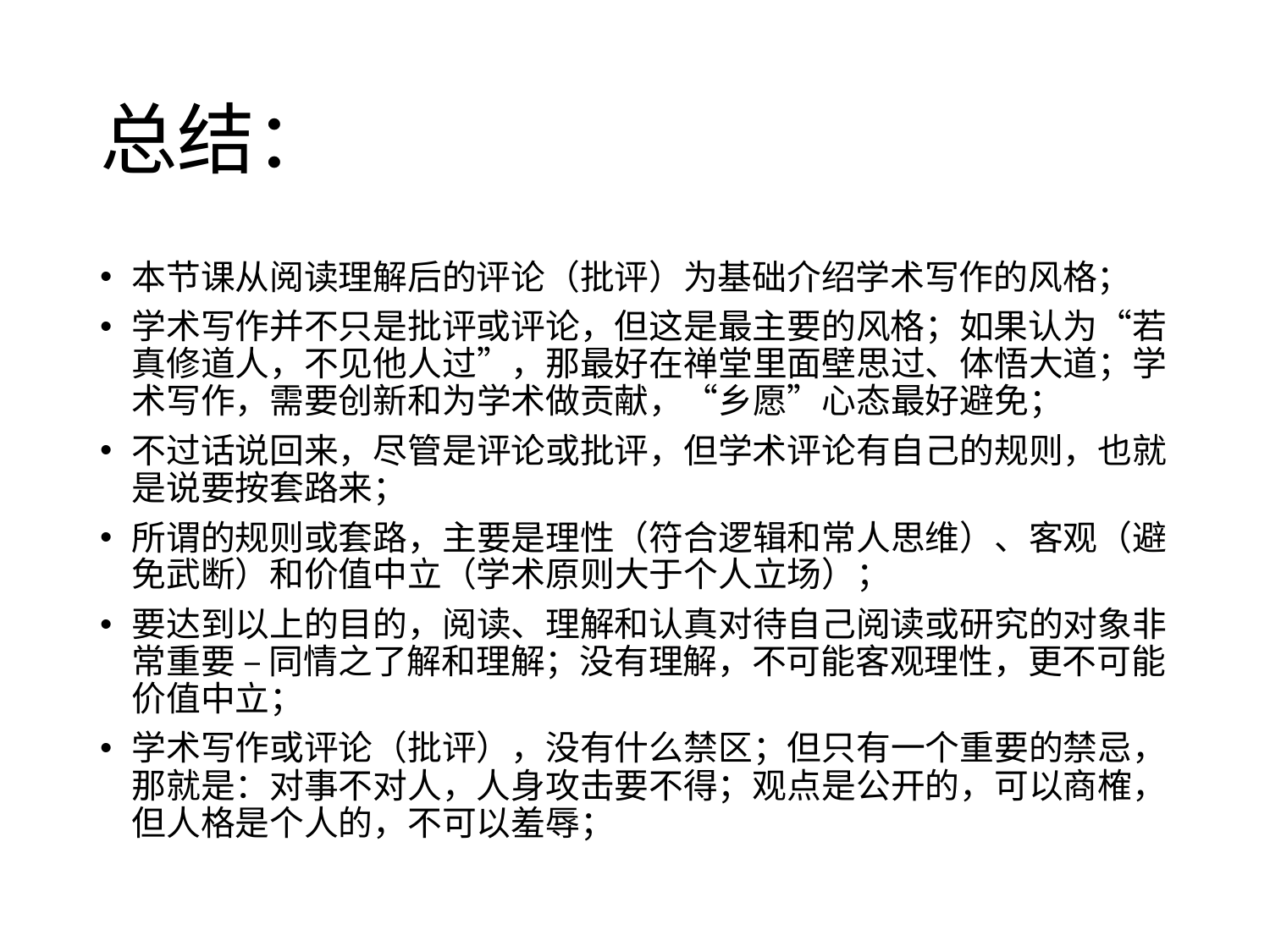

# 总结：
本节课从阅读理解后的评论（批评）为基础介绍学术写作的风格；
学术写作并不只是批评或评论，但这是最主要的风格；如果认为“若真修道人，不见他人过”，那最好在禅堂里面壁思过、体悟大道；学术写作，需要创新和为学术做贡献，“乡愿”心态最好避免；
不过话说回来，尽管是评论或批评，但学术评论有自己的规则，也就是说要按套路来；
所谓的规则或套路，主要是理性（符合逻辑和常人思维）、客观（避免武断）和价值中立（学术原则大于个人立场）；
要达到以上的目的，阅读、理解和认真对待自己阅读或研究的对象非常重要 – 同情之了解和理解；没有理解，不可能客观理性，更不可能价值中立；
学术写作或评论（批评），没有什么禁区；但只有一个重要的禁忌，那就是：对事不对人，人身攻击要不得；观点是公开的，可以商榷，但人格是个人的，不可以羞辱；